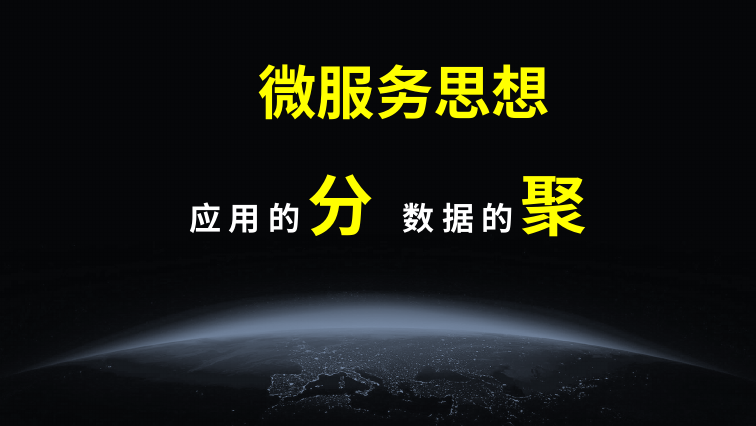

微服务思想
应 用 的 分    数 据 的 聚